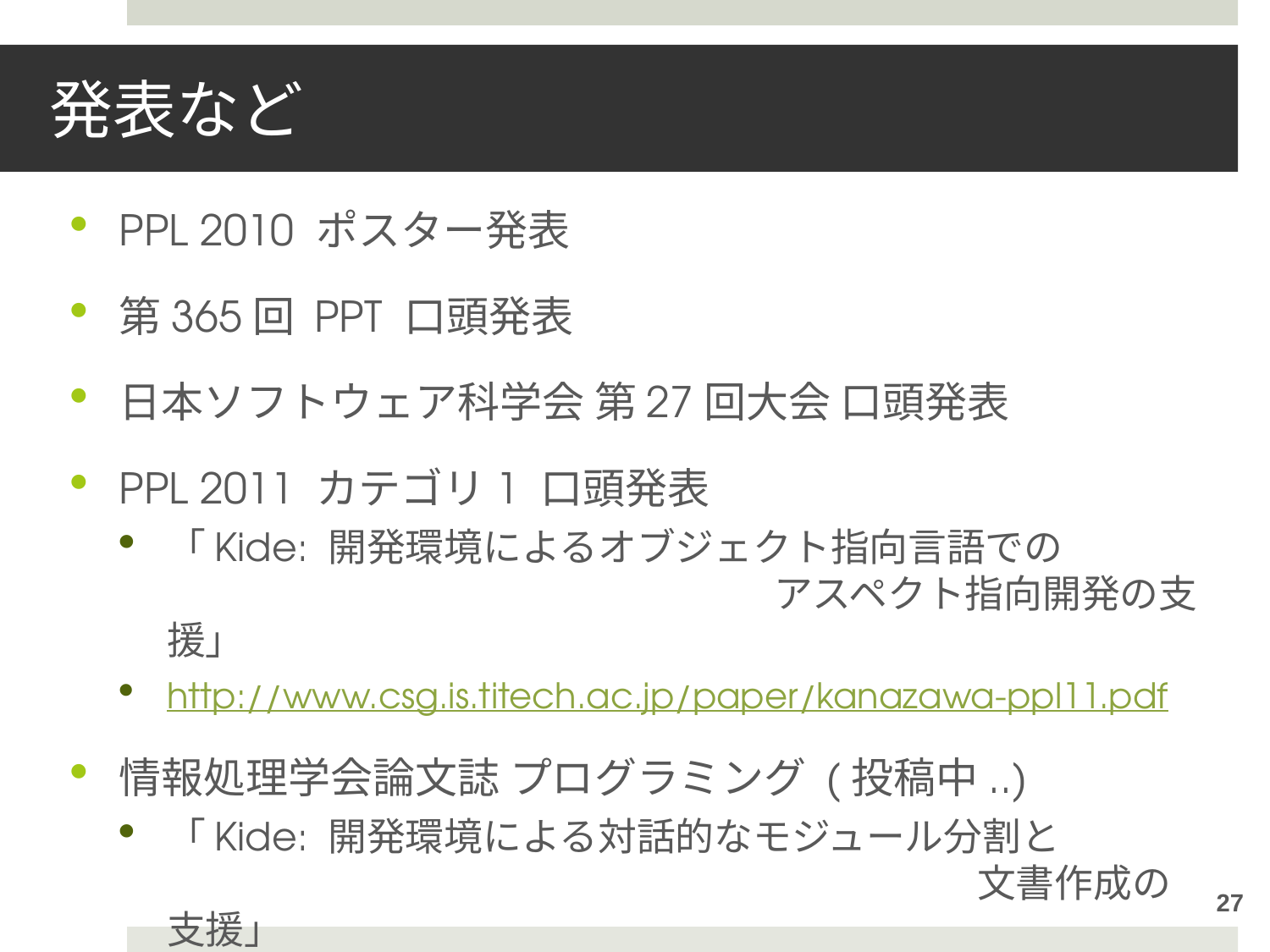

# 発表など
PPL 2010 ポスター発表
第365回 PPT 口頭発表
日本ソフトウェア科学会 第27回大会 口頭発表
PPL 2011 カテゴリ1 口頭発表
「Kide: 開発環境によるオブジェクト指向言語での　　　　　 aaaaaaaaaaaaaaaaaaaアスペクト指向開発の支援」
http://www.csg.is.titech.ac.jp/paper/kanazawa-ppl11.pdf
情報処理学会論文誌 プログラミング (投稿中..)
「Kide: 開発環境による対話的なモジュール分割と　　　　　aaaaaaaaaaaaaaaaaaaaaaaaaaa文書作成の支援」
27